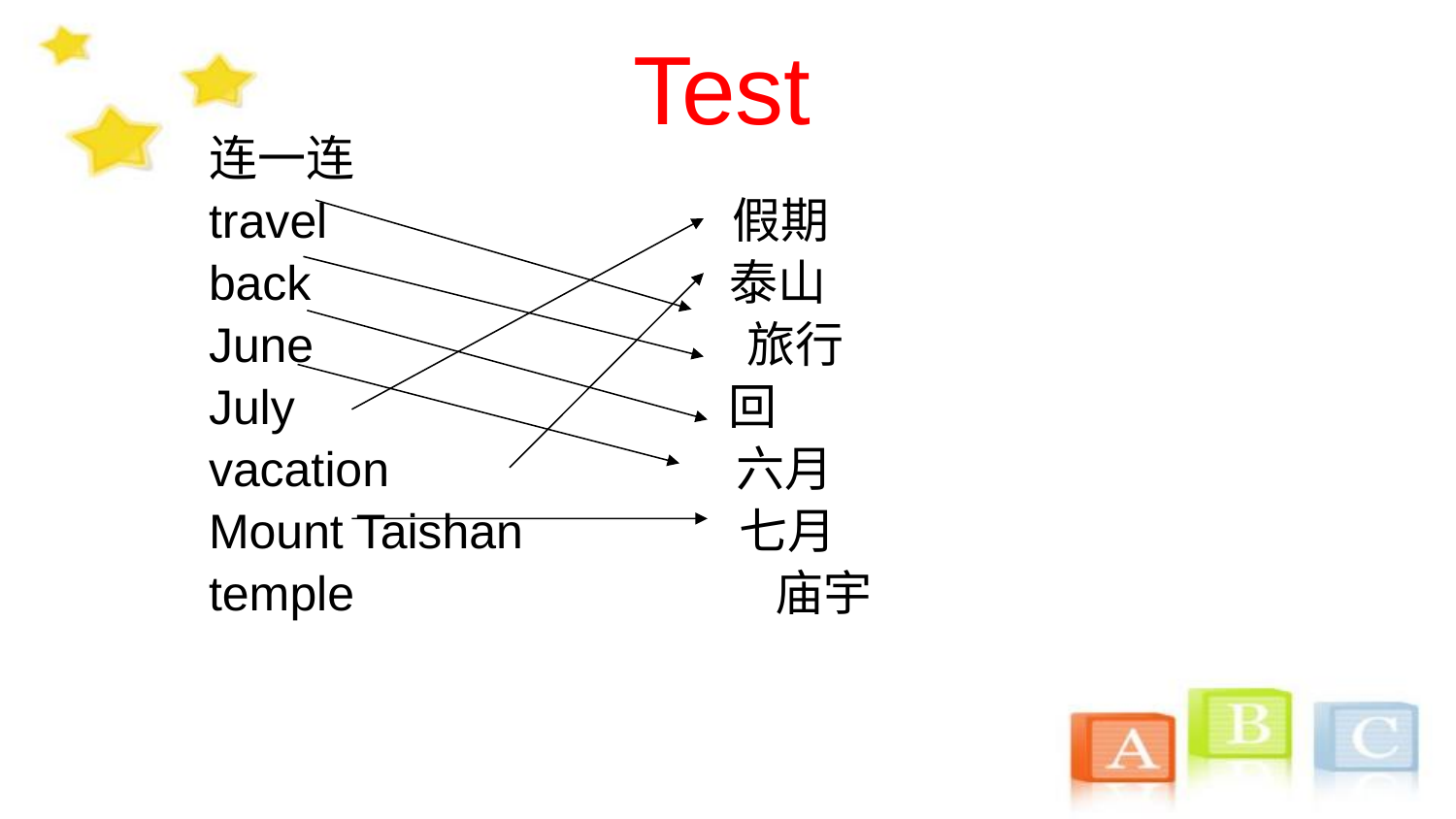

# Test
连一连
travel                           假期
back                            泰山
June                             旅行
July                             回
vacation                       六月
Mount Taishan               七月
temple                              庙宇